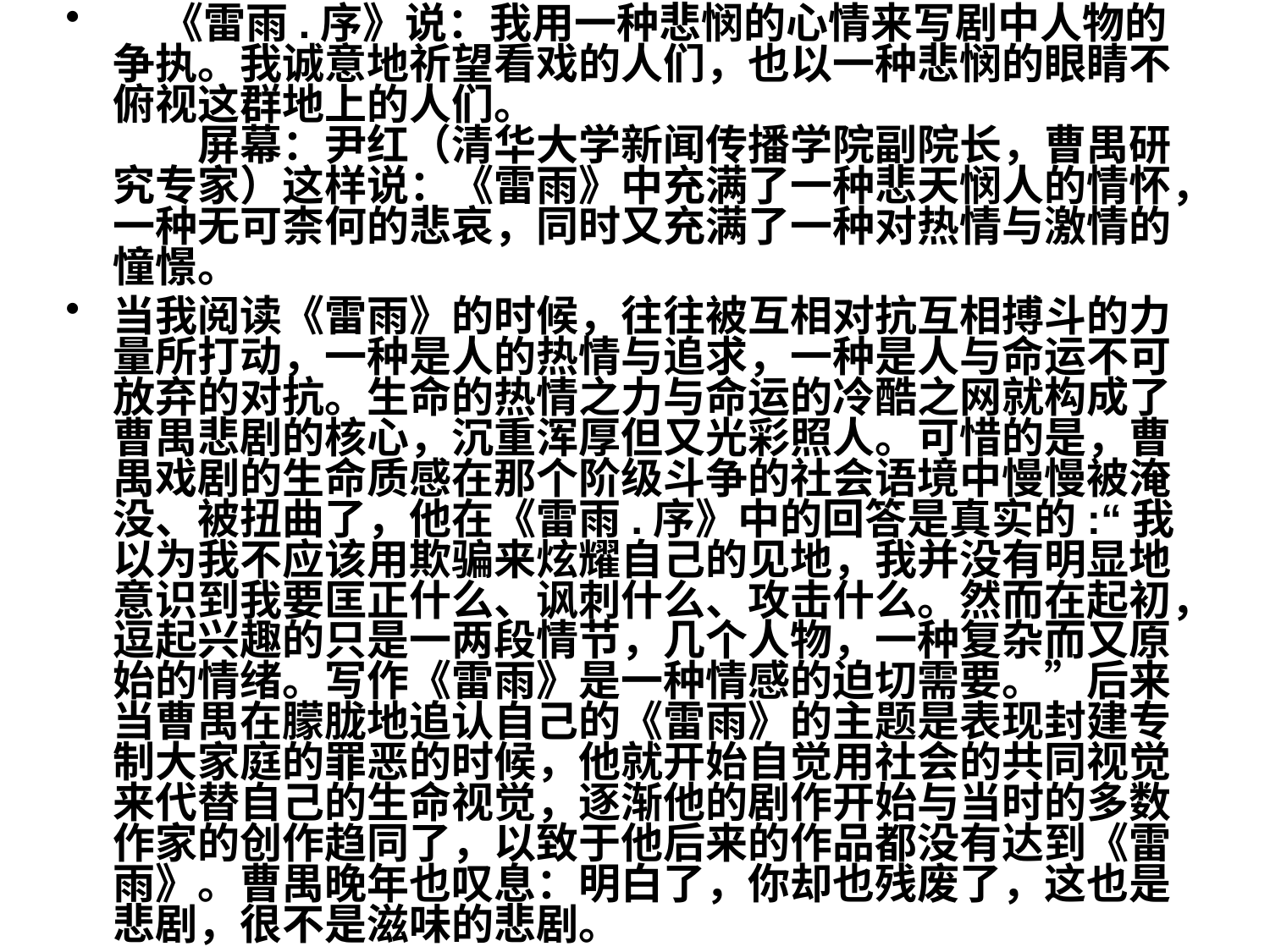

《雷雨.序》说：我用一种悲悯的心情来写剧中人物的争执。我诚意地祈望看戏的人们，也以一种悲悯的眼睛不俯视这群地上的人们。 
　　屏幕：尹红（清华大学新闻传播学院副院长，曹禺研究专家）这样说：《雷雨》中充满了一种悲天悯人的情怀，一种无可柰何的悲哀，同时又充满了一种对热情与激情的憧憬。
当我阅读《雷雨》的时候，往往被互相对抗互相搏斗的力量所打动，一种是人的热情与追求，一种是人与命运不可放弃的对抗。生命的热情之力与命运的冷酷之网就构成了曹禺悲剧的核心，沉重浑厚但又光彩照人。可惜的是，曹禺戏剧的生命质感在那个阶级斗争的社会语境中慢慢被淹没、被扭曲了，他在《雷雨.序》中的回答是真实的:“我以为我不应该用欺骗来炫耀自己的见地，我并没有明显地意识到我要匡正什么、讽刺什么、攻击什么。然而在起初，逗起兴趣的只是一两段情节，几个人物，一种复杂而又原始的情绪。写作《雷雨》是一种情感的迫切需要。”后来当曹禺在朦胧地追认自己的《雷雨》的主题是表现封建专制大家庭的罪恶的时候，他就开始自觉用社会的共同视觉来代替自己的生命视觉，逐渐他的剧作开始与当时的多数作家的创作趋同了，以致于他后来的作品都没有达到《雷雨》。曹禺晚年也叹息：明白了，你却也残废了，这也是悲剧，很不是滋味的悲剧。
#